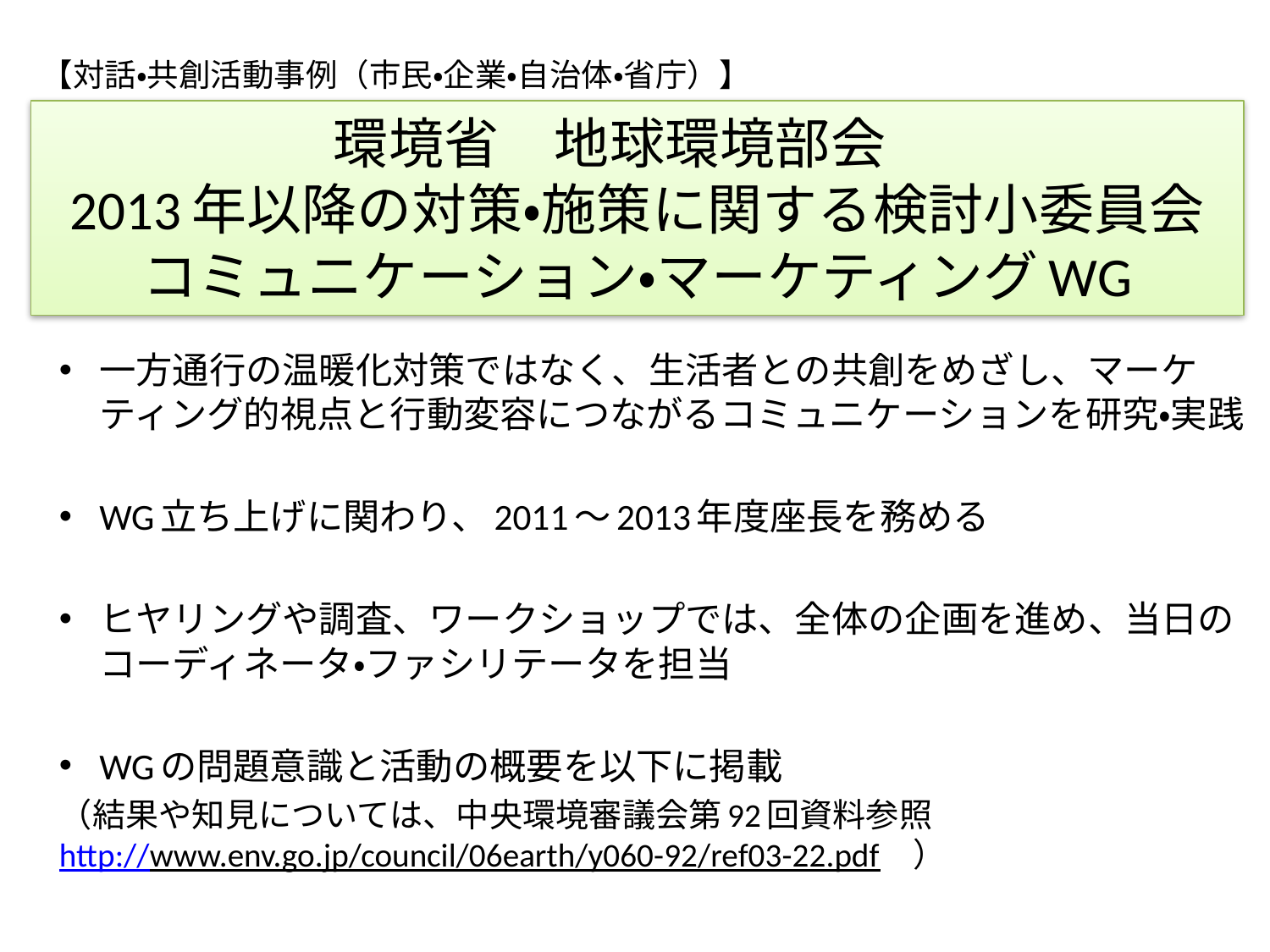

【対話・共創活動事例（市民・企業・自治体・省庁）】
環境省　地球環境部会
2013年以降の対策・施策に関する検討小委員会
コミュニケーション・マーケティングWG
一方通行の温暖化対策ではなく、生活者との共創をめざし、マーケティング的視点と行動変容につながるコミュニケーションを研究・実践

WG立ち上げに関わり、2011～2013年度座長を務める

ヒヤリングや調査、ワークショップでは、全体の企画を進め、当日のコーディネータ・ファシリテータを担当

WGの問題意識と活動の概要を以下に掲載
（結果や知見については、中央環境審議会第92回資料参照　
http://www.env.go.jp/council/06earth/y060-92/ref03-22.pdf　）